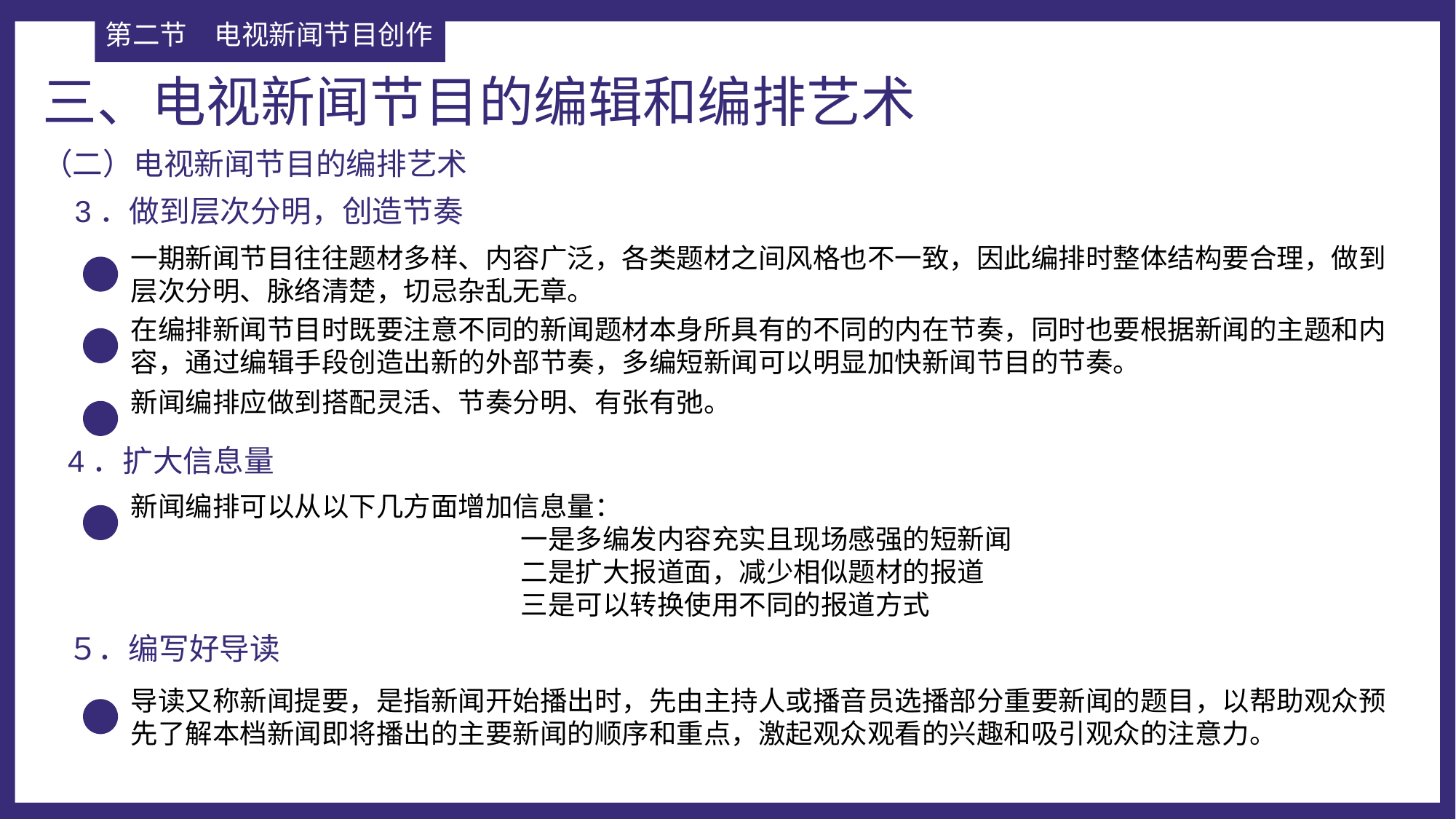

第二节	电视新闻节目创作
三、电视新闻节目的编辑和编排艺术
（二）电视新闻节目的编排艺术
3．做到层次分明，创造节奏
一期新闻节目往往题材多样、内容广泛，各类题材之间风格也不一致，因此编排时整体结构要合理，做到层次分明、脉络清楚，切忌杂乱无章。

在编排新闻节目时既要注意不同的新闻题材本身所具有的不同的内在节奏，同时也要根据新闻的主题和内容，通过编辑手段创造出新的外部节奏，多编短新闻可以明显加快新闻节目的节奏。

新闻编排应做到搭配灵活、节奏分明、有张有弛。

4．扩大信息量
新闻编排可以从以下几方面增加信息量：
                                                              一是多编发内容充实且现场感强的短新闻
                                                              二是扩大报道面，减少相似题材的报道
                                                              三是可以转换使用不同的报道方式

５．编写好导读
导读又称新闻提要，是指新闻开始播出时，先由主持人或播音员选播部分重要新闻的题目，以帮助观众预先了解本档新闻即将播出的主要新闻的顺序和重点，激起观众观看的兴趣和吸引观众的注意力。